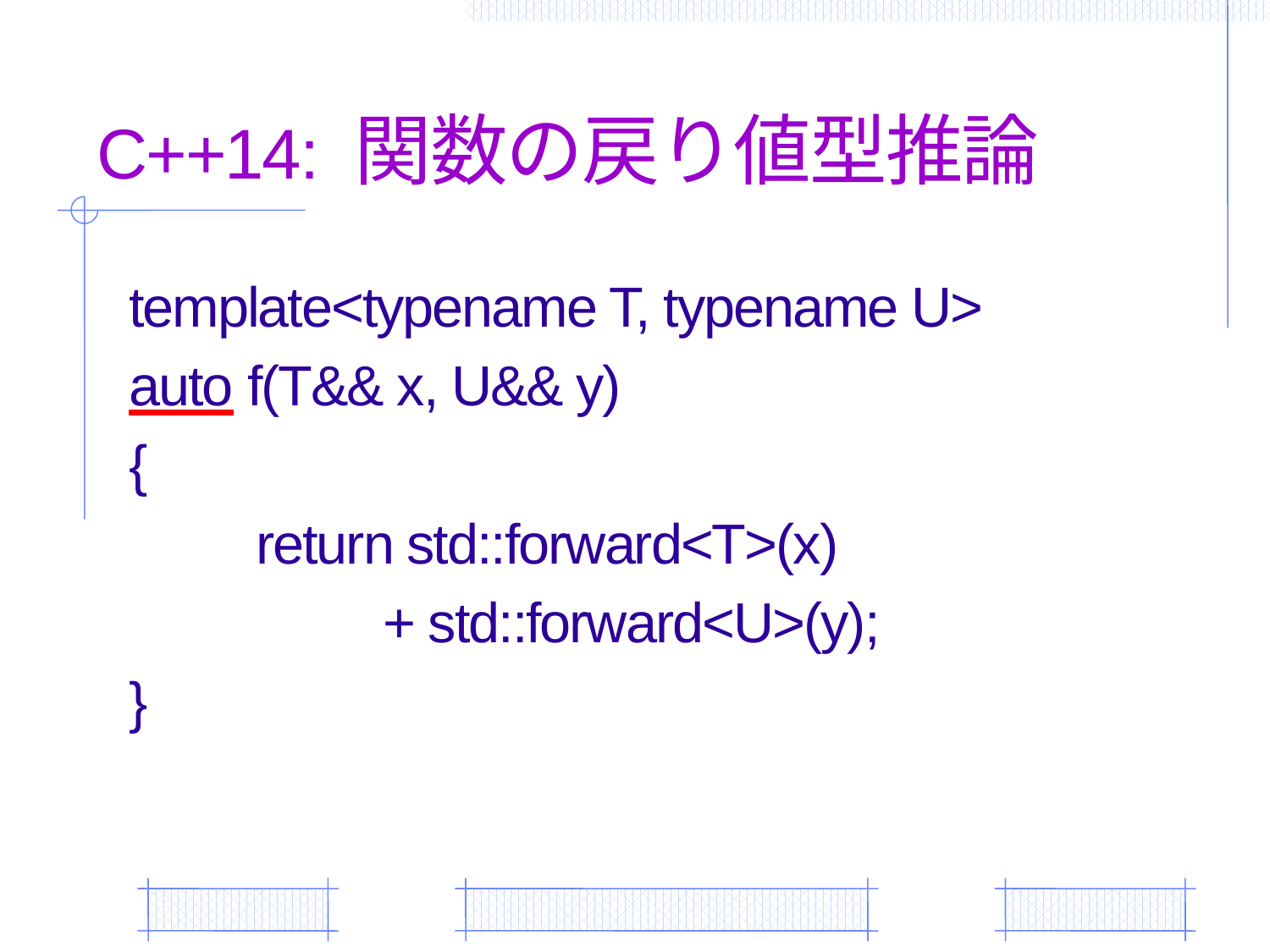

# C++14: 関数の戻り値型推論
template<typename T, typename U>
auto f(T&& x, U&& y)
{
	return std::forward<T>(x)
		+ std::forward<U>(y);
}